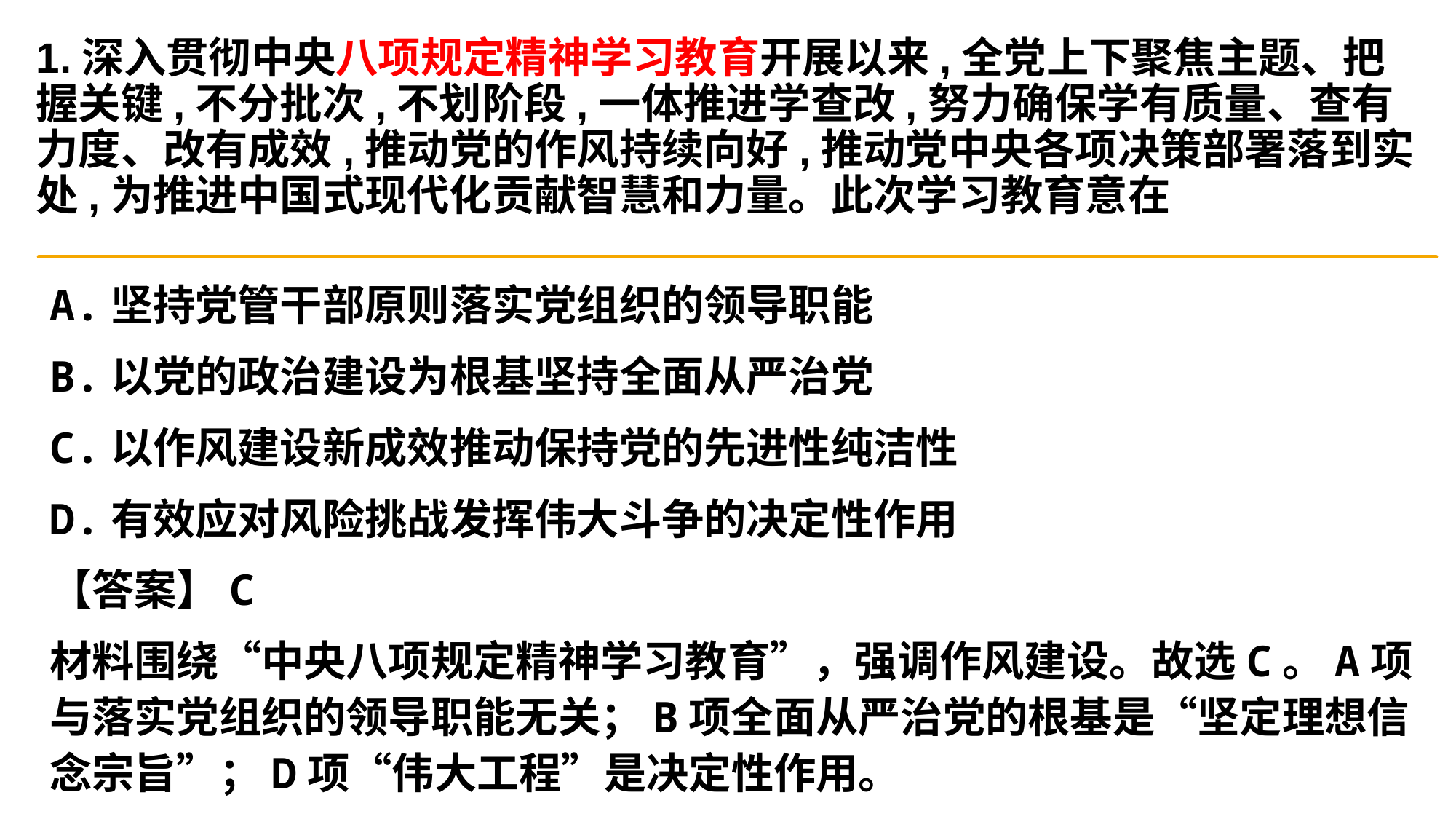

# 1.深入贯彻中央八项规定精神学习教育开展以来,全党上下聚焦主题、把握关键,不分批次,不划阶段,一体推进学查改,努力确保学有质量、查有力度、改有成效,推动党的作风持续向好,推动党中央各项决策部署落到实处,为推进中国式现代化贡献智慧和力量。此次学习教育意在
A.坚持党管干部原则落实党组织的领导职能
B.以党的政治建设为根基坚持全面从严治党
C.以作风建设新成效推动保持党的先进性纯洁性
D.有效应对风险挑战发挥伟大斗争的决定性作用
【答案】C
材料围绕“中央八项规定精神学习教育”，强调作风建设。故选C。A项与落实党组织的领导职能无关；B项全面从严治党的根基是“坚定理想信念宗旨”；D项“伟大工程”是决定性作用。